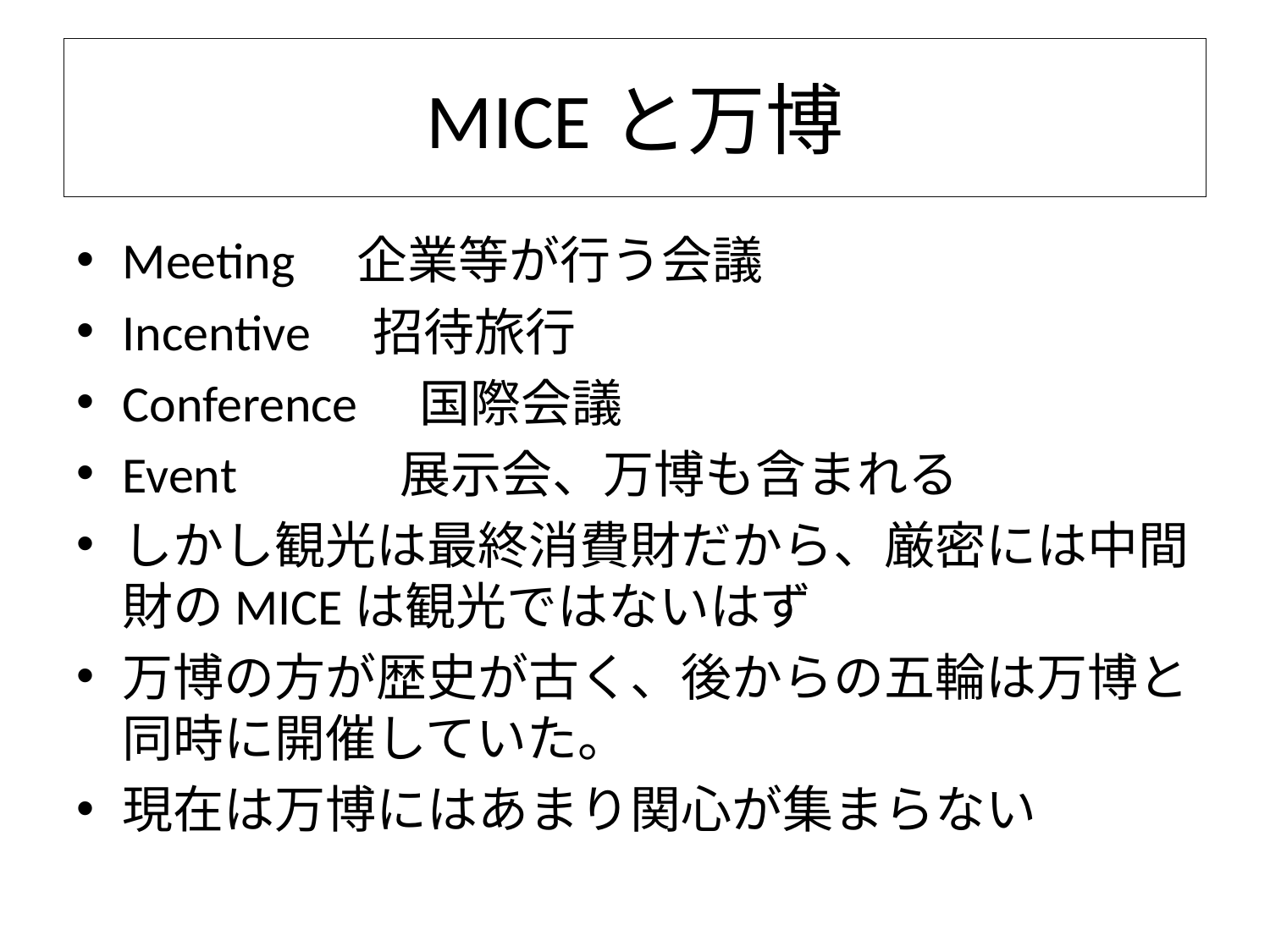

# MICEと万博
Meeting　企業等が行う会議
Incentive　招待旅行
Conference　国際会議
Event　　　展示会、万博も含まれる
しかし観光は最終消費財だから、厳密には中間財のMICEは観光ではないはず
万博の方が歴史が古く、後からの五輪は万博と同時に開催していた。
現在は万博にはあまり関心が集まらない